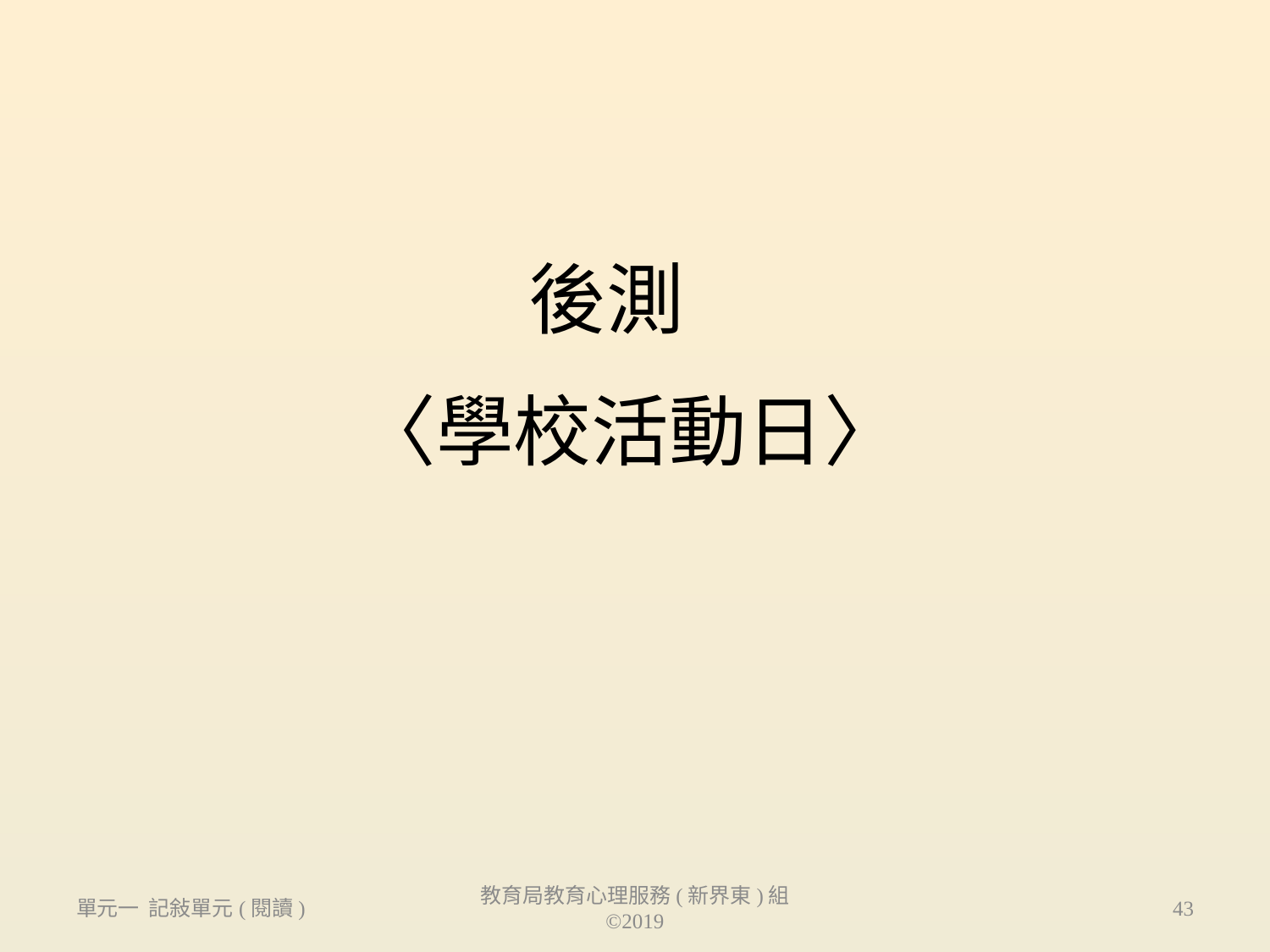

# 後測
〈學校活動日〉
單元一  記敍單元(閱讀)
教育局教育心理服務(新界東)組 ©2019
43